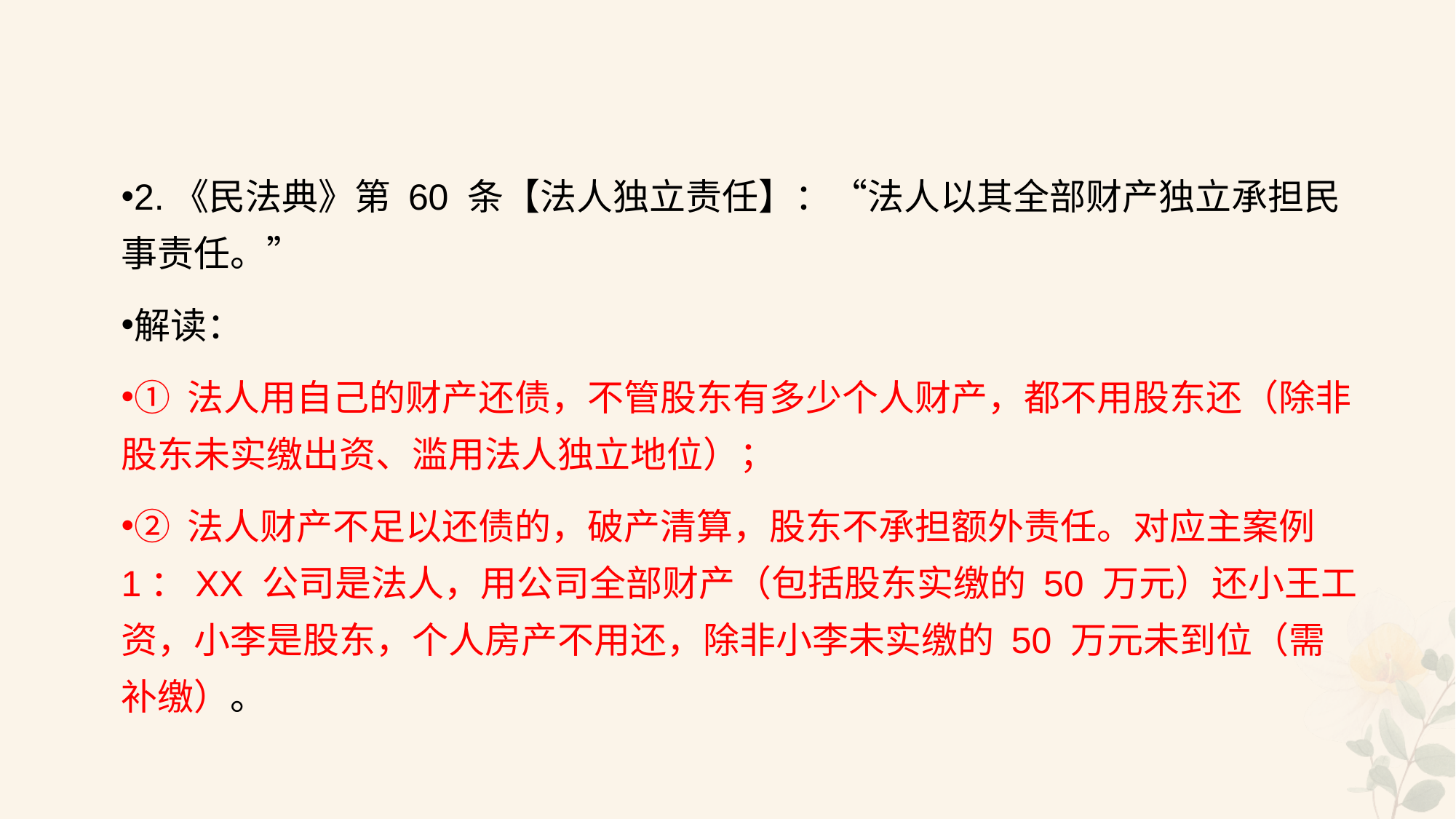

#
2.《民法典》第 60 条【法人独立责任】：“法人以其全部财产独立承担民事责任。”
解读：
① 法人用自己的财产还债，不管股东有多少个人财产，都不用股东还（除非股东未实缴出资、滥用法人独立地位）；
② 法人财产不足以还债的，破产清算，股东不承担额外责任。对应主案例 1：XX 公司是法人，用公司全部财产（包括股东实缴的 50 万元）还小王工资，小李是股东，个人房产不用还，除非小李未实缴的 50 万元未到位（需补缴）。